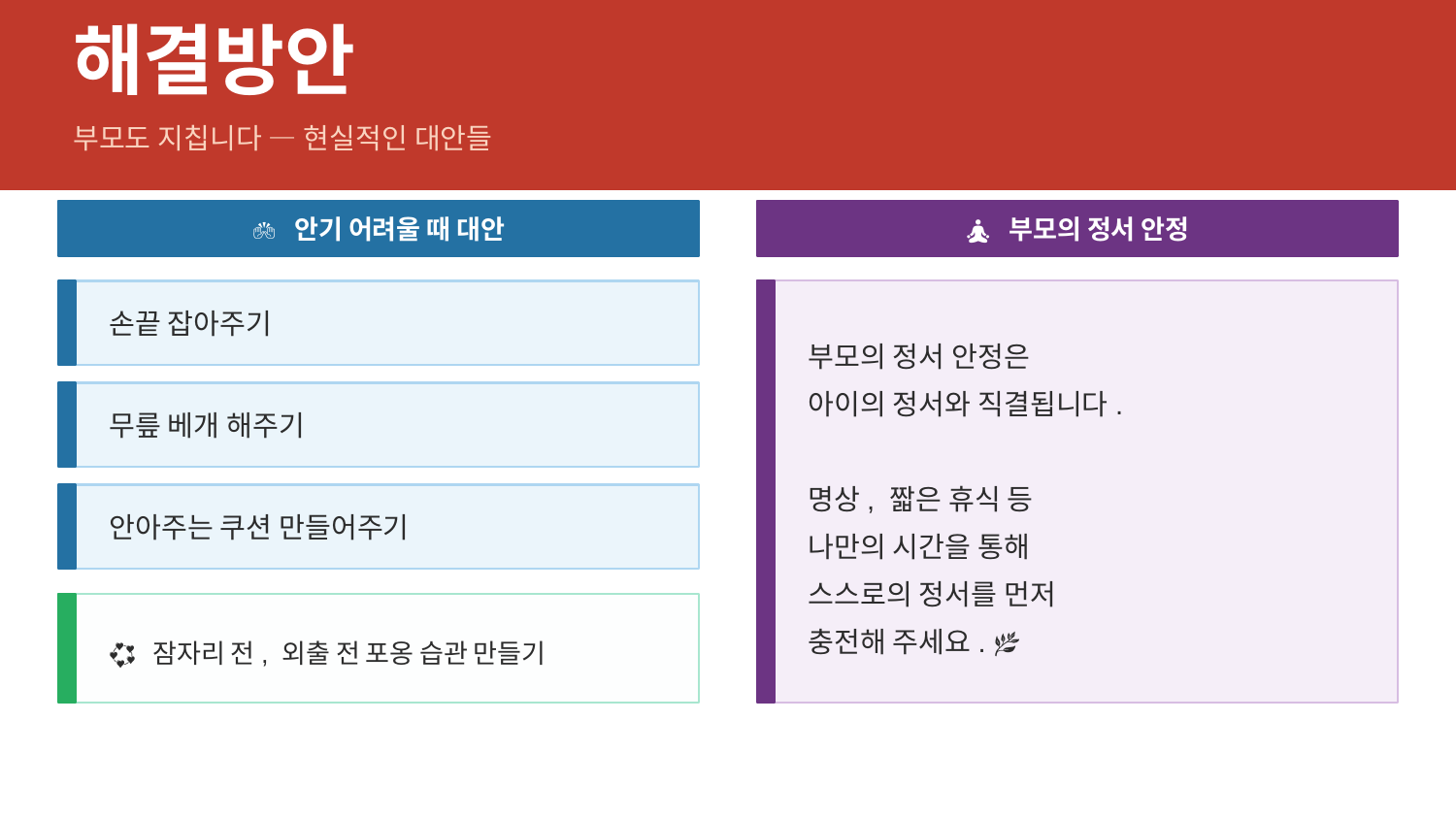

해결방안
부모도 지칩니다 — 현실적인 대안들

🙌  안기 어려울 때 대안

🧘  부모의 정서 안정

손끝 잡아주기

부모의 정서 안정은
아이의 정서와 직결됩니다.

명상, 짧은 휴식 등
나만의 시간을 통해
스스로의 정서를 먼저
충전해 주세요. 🌿

무릎 베개 해주기

안아주는 쿠션 만들어주기

💞  잠자리 전, 외출 전 포옹 습관 만들기